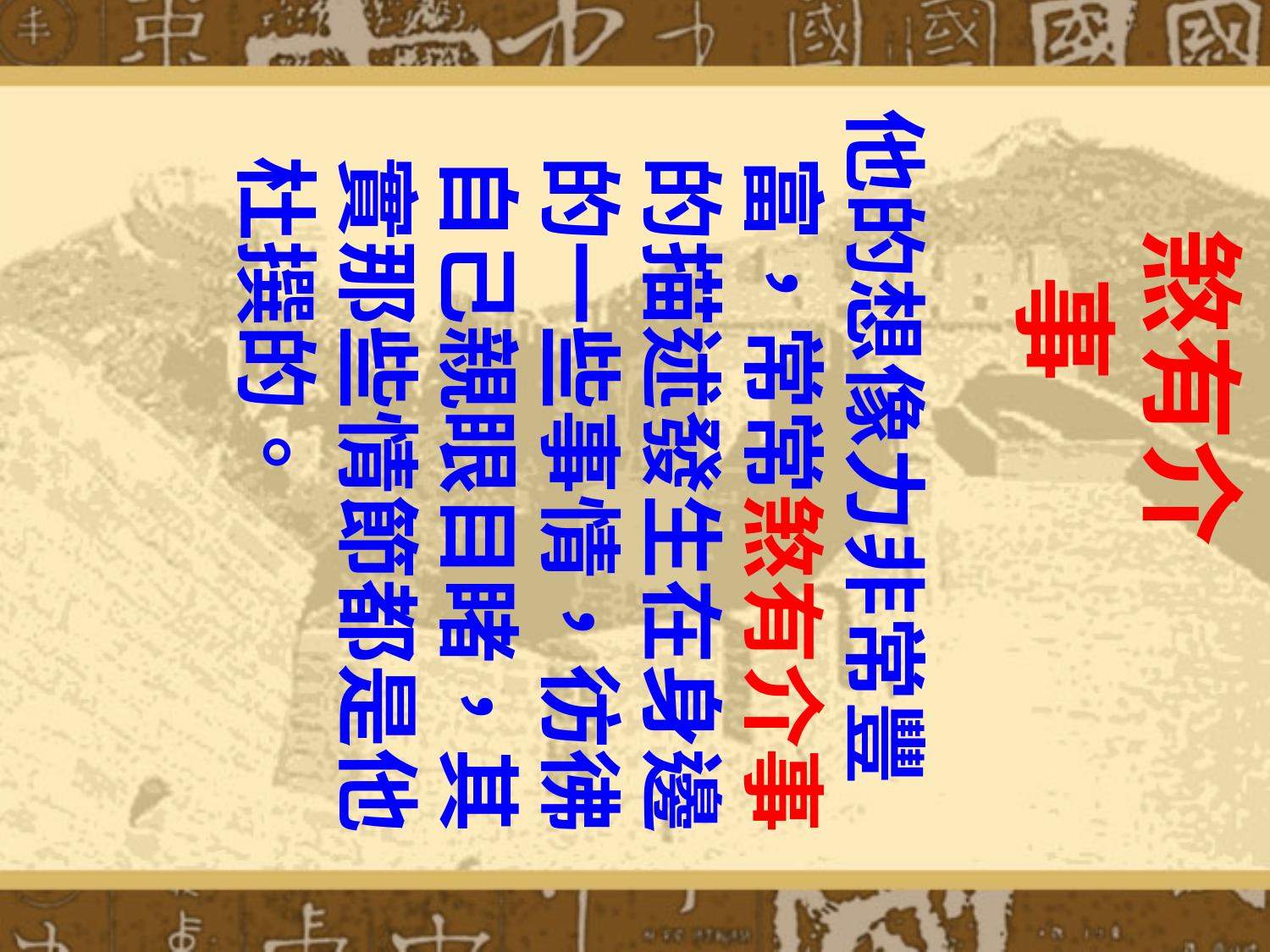

他的想像力非常豐富，常常煞有介事的描述發生在身邊的一些事情，彷彿自己親眼目睹，其實那些情節都是他杜撰的。
煞有介事